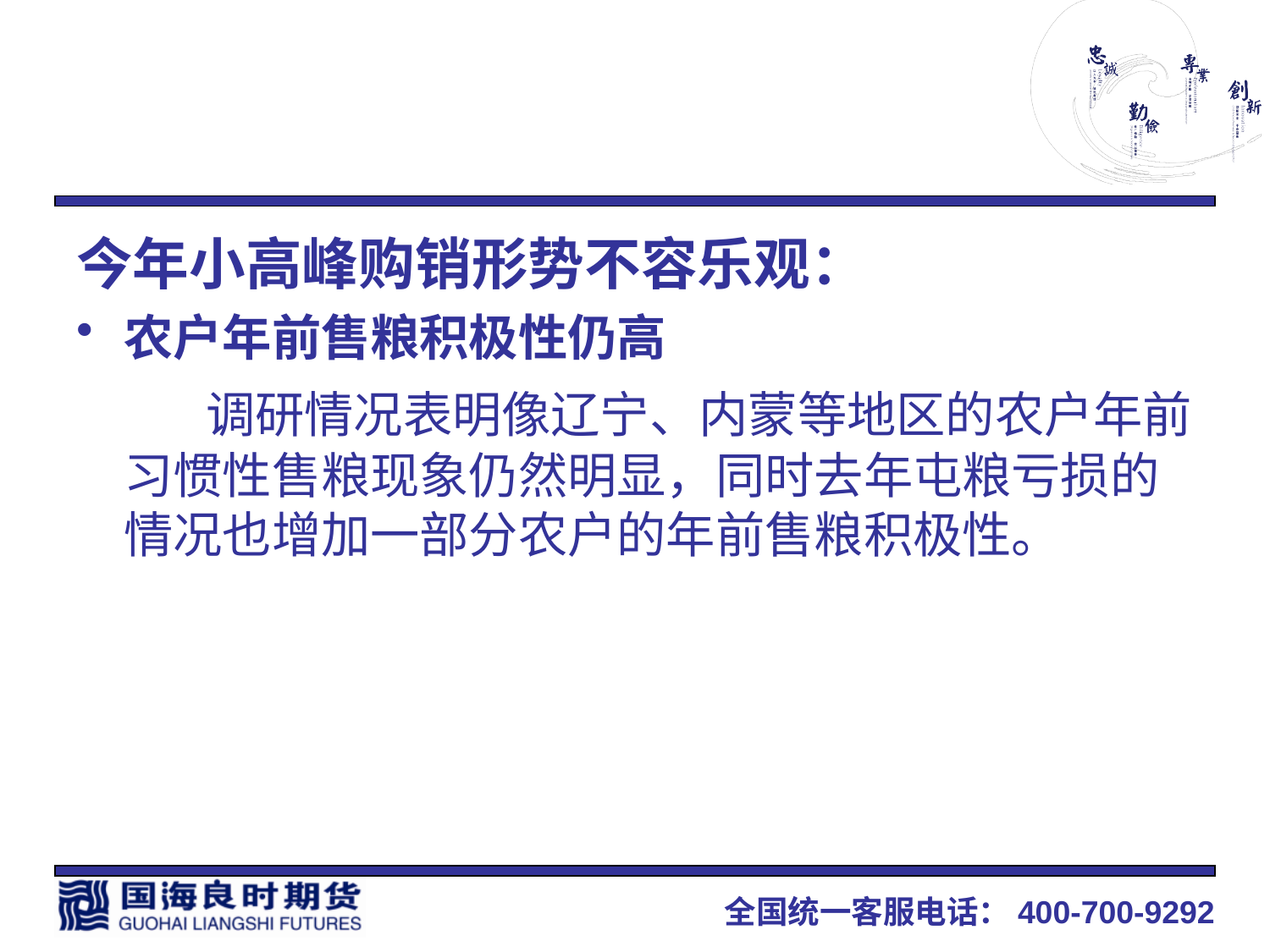

#
今年小高峰购销形势不容乐观：
农户年前售粮积极性仍高
         调研情况表明像辽宁、内蒙等地区的农户年前习惯性售粮现象仍然明显，同时去年屯粮亏损的情况也增加一部分农户的年前售粮积极性。